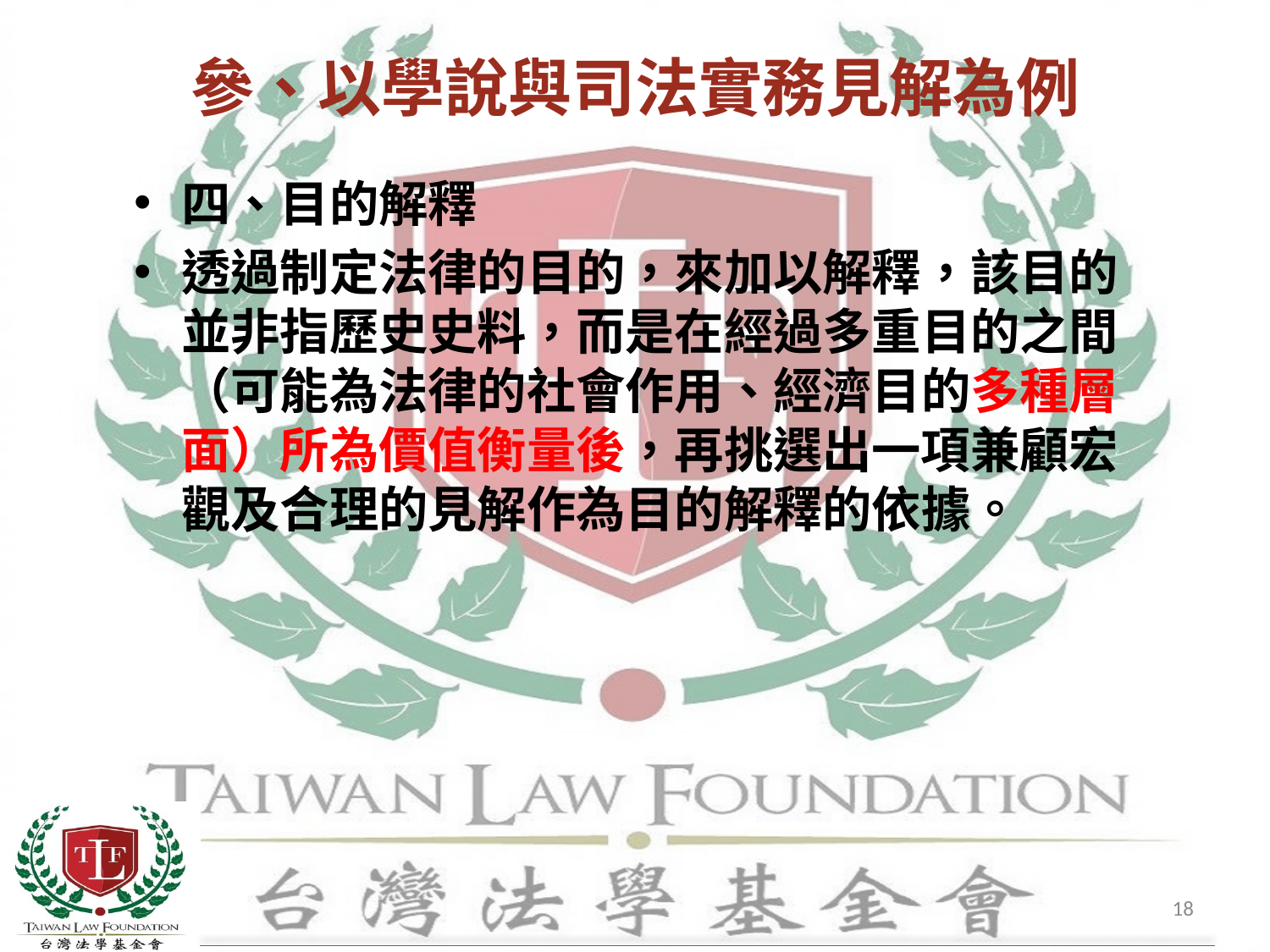

# 參、以學說與司法實務見解為例
四、目的解釋
透過制定法律的目的，來加以解釋，該目的並非指歷史史料，而是在經過多重目的之間（可能為法律的社會作用、經濟目的多種層面）所為價值衡量後，再挑選出一項兼顧宏觀及合理的見解作為目的解釋的依據。

18